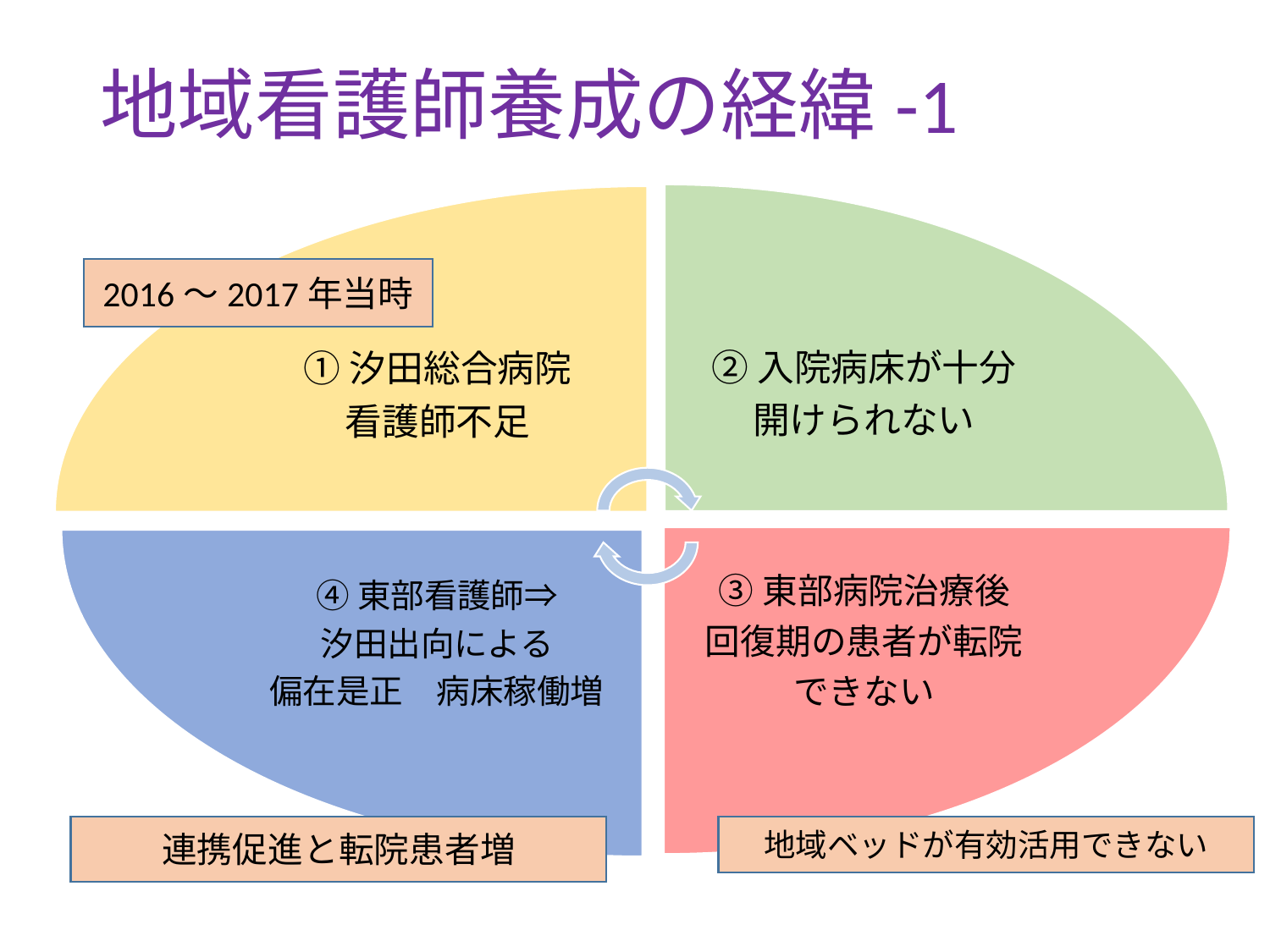

# 地域看護師養成の経緯-1
①汐田総合病院
看護師不足
②入院病床が十分
開けられない
③東部病院治療後
回復期の患者が転院
できない
④東部看護師⇒
汐田出向による
偏在是正　病床稼働増
2016～2017年当時
連携促進と転院患者増
地域ベッドが有効活用できない